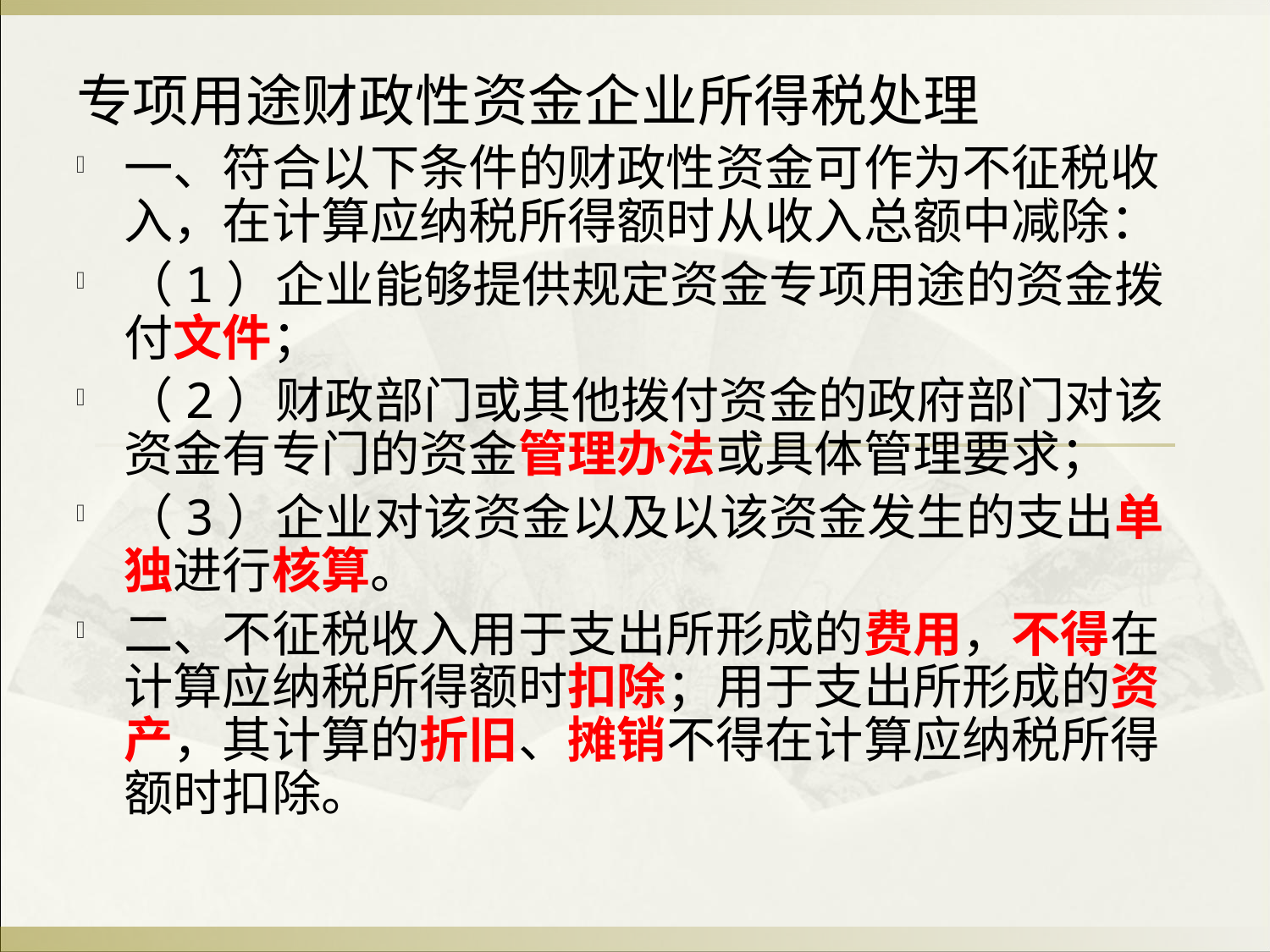

专项用途财政性资金企业所得税处理
一、符合以下条件的财政性资金可作为不征税收入，在计算应纳税所得额时从收入总额中减除：
（1）企业能够提供规定资金专项用途的资金拨付文件；
（2）财政部门或其他拨付资金的政府部门对该资金有专门的资金管理办法或具体管理要求；
（3）企业对该资金以及以该资金发生的支出单独进行核算。
二、不征税收入用于支出所形成的费用，不得在计算应纳税所得额时扣除；用于支出所形成的资产，其计算的折旧、摊销不得在计算应纳税所得额时扣除。